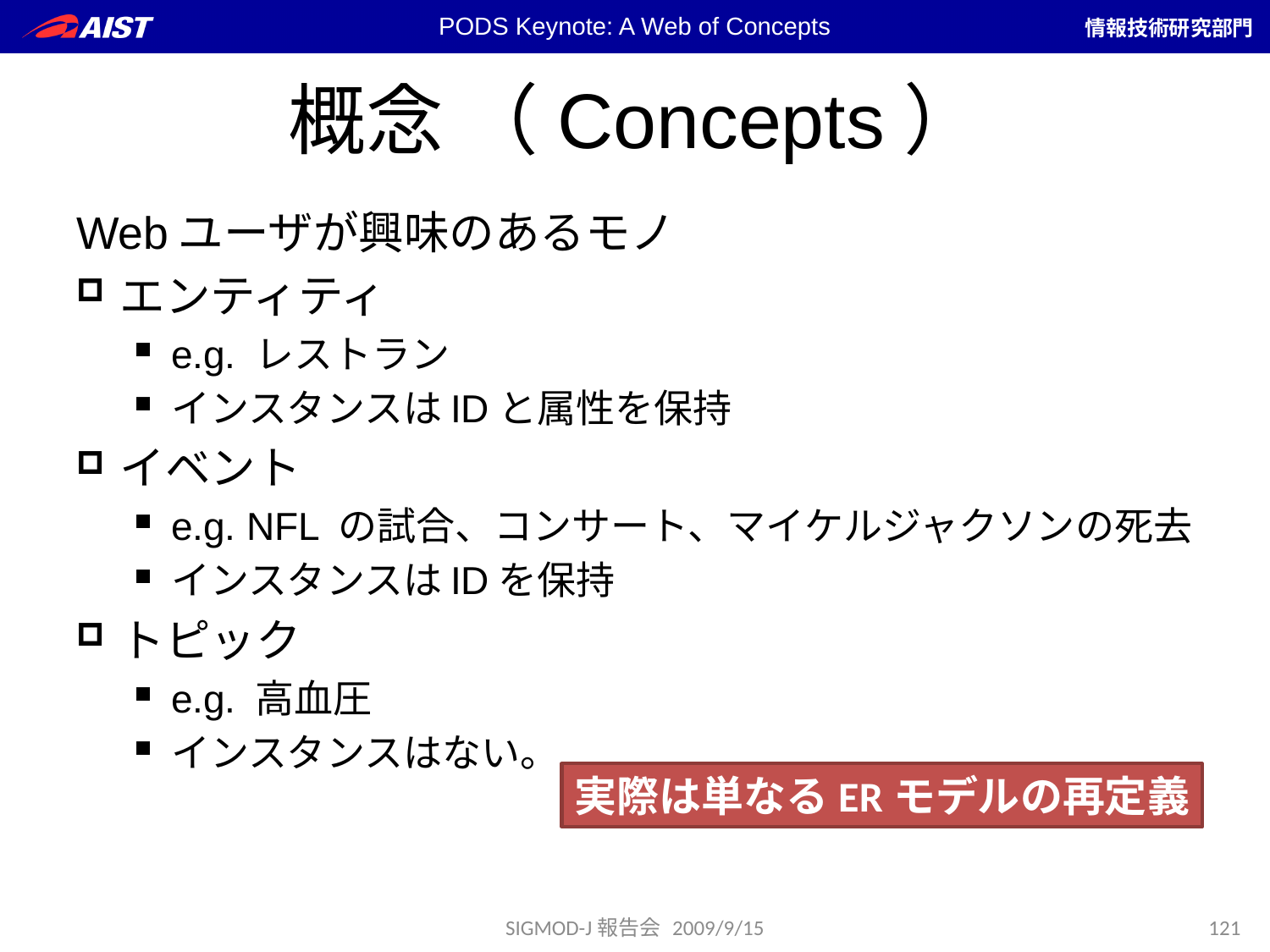

PODS Keynote: A Web of Concepts
# 概念 （Concepts）
Webユーザが興味のあるモノ
エンティティ
e.g. レストラン
インスタンスはIDと属性を保持
イベント
e.g. NFL の試合、コンサート、マイケルジャクソンの死去
インスタンスはIDを保持
トピック
e.g. 高血圧
インスタンスはない。

実際は単なるERモデルの再定義
SIGMOD-J報告会 2009/9/15
121